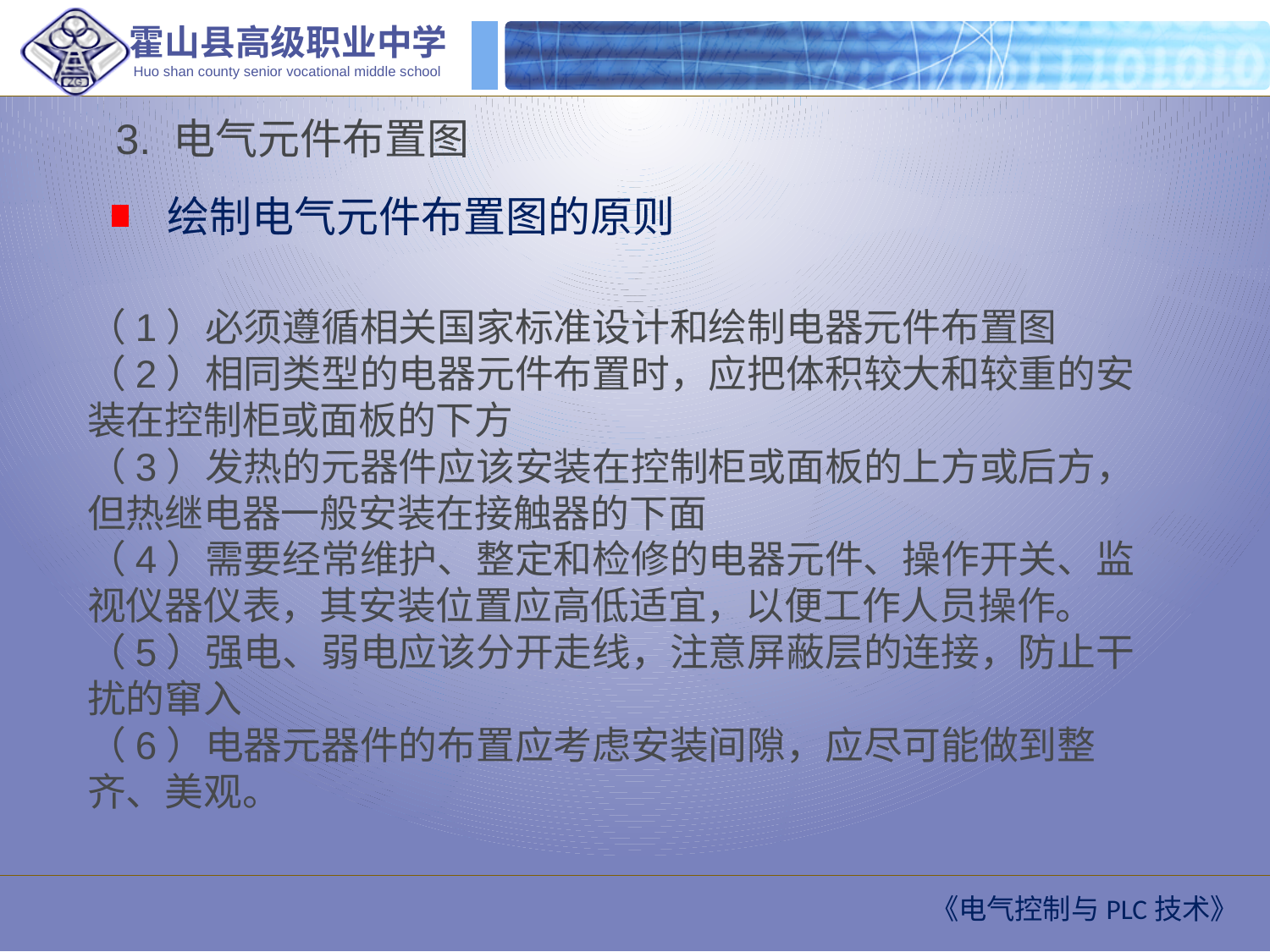

3. 电气元件布置图
绘制电气元件布置图的原则

（1）必须遵循相关国家标准设计和绘制电器元件布置图
（2）相同类型的电器元件布置时，应把体积较大和较重的安装在控制柜或面板的下方
（3）发热的元器件应该安装在控制柜或面板的上方或后方，但热继电器一般安装在接触器的下面
（4）需要经常维护、整定和检修的电器元件、操作开关、监视仪器仪表，其安装位置应高低适宜，以便工作人员操作。
（5）强电、弱电应该分开走线，注意屏蔽层的连接，防止干扰的窜入
（6）电器元器件的布置应考虑安装间隙，应尽可能做到整齐、美观。